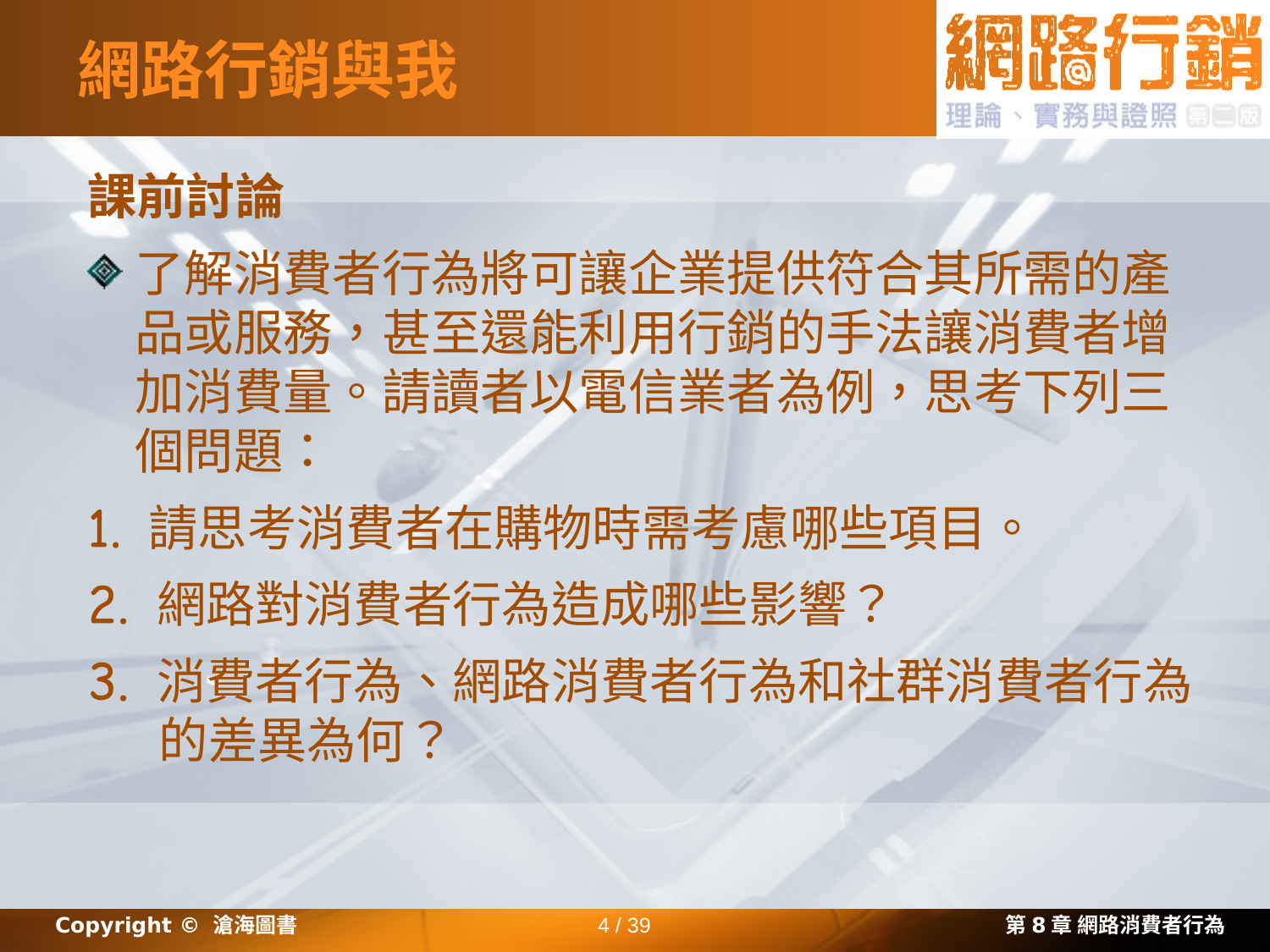

# 網路行銷與我
課前討論
了解消費者行為將可讓企業提供符合其所需的產品或服務，甚至還能利用行銷的手法讓消費者增加消費量。請讀者以電信業者為例，思考下列三個問題：
1. 請思考消費者在購物時需考慮哪些項目。
2. 網路對消費者行為造成哪些影響？
3. 消費者行為、網路消費者行為和社群消費者行為的差異為何？
Copyright © 滄海圖書
4 / 39
第8章 網路消費者行為